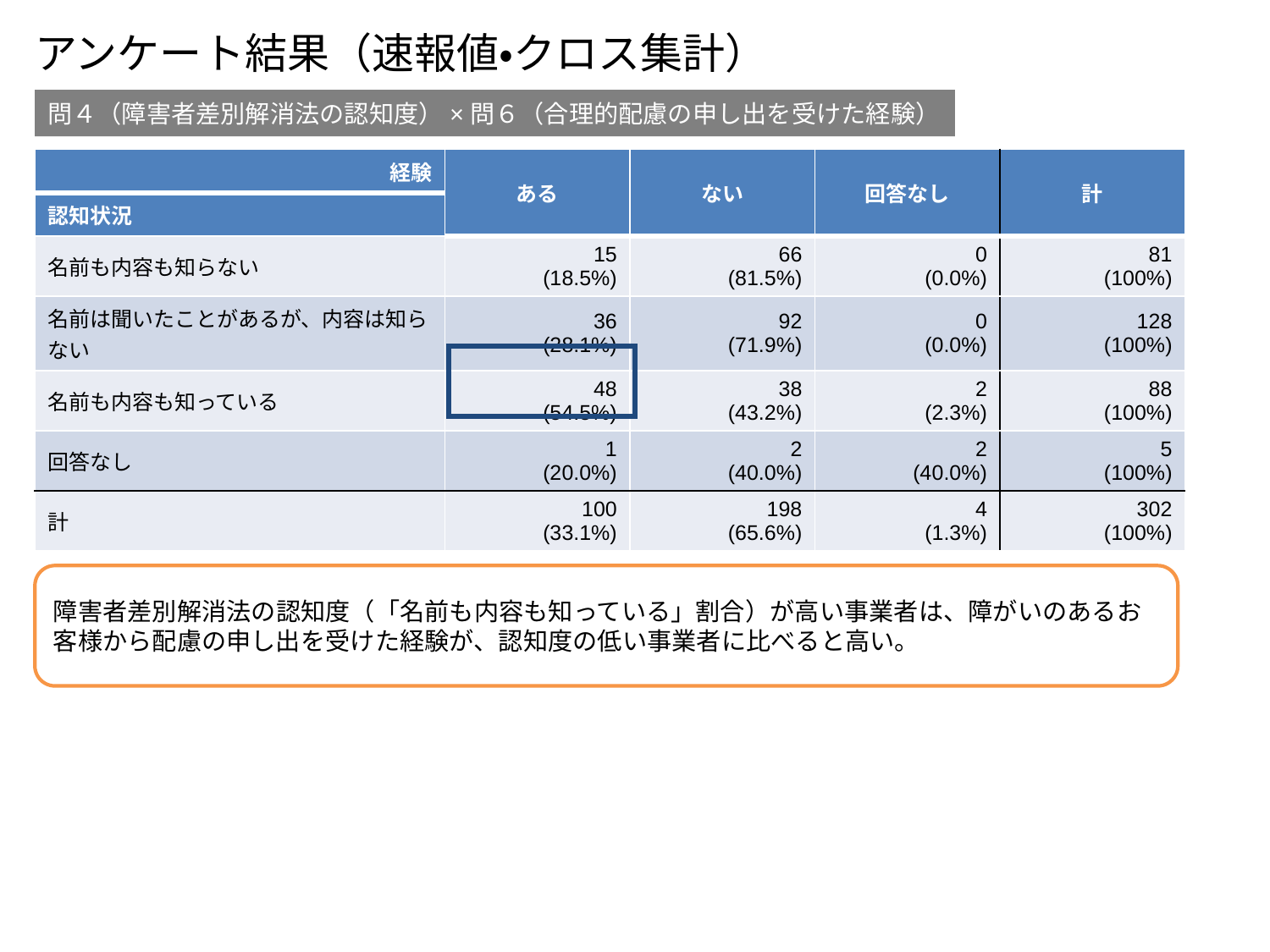

アンケート結果（速報値・クロス集計）

問４（障害者差別解消法の認知度）×問６（合理的配慮の申し出を受けた経験）
| 経験 | ある | ない | 回答なし | 計 |
| --- | --- | --- | --- | --- |
| 認知状況 |  |  |  |  |
| 名前も内容も知らない | 15 (18.5%) | 66 (81.5%) | 0 (0.0%) | 81 (100%) |
| 名前は聞いたことがあるが、内容は知らない | 36 (28.1%) | 92 (71.9%) | 0 (0.0%) | 128 (100%) |
| 名前も内容も知っている | 48 (54.5%) | 38 (43.2%) | 2 (2.3%) | 88 (100%) |
| 回答なし | 1 (20.0%) | 2 (40.0%) | 2 (40.0%) | 5 (100%) |
| 計 | 100 (33.1%) | 198 (65.6%) | 4 (1.3%) | 302 (100%) |
|  |
| --- |
障害者差別解消法の認知度（「名前も内容も知っている」割合）が高い事業者は、障がいのあるお客様から配慮の申し出を受けた経験が、認知度の低い事業者に比べると高い。